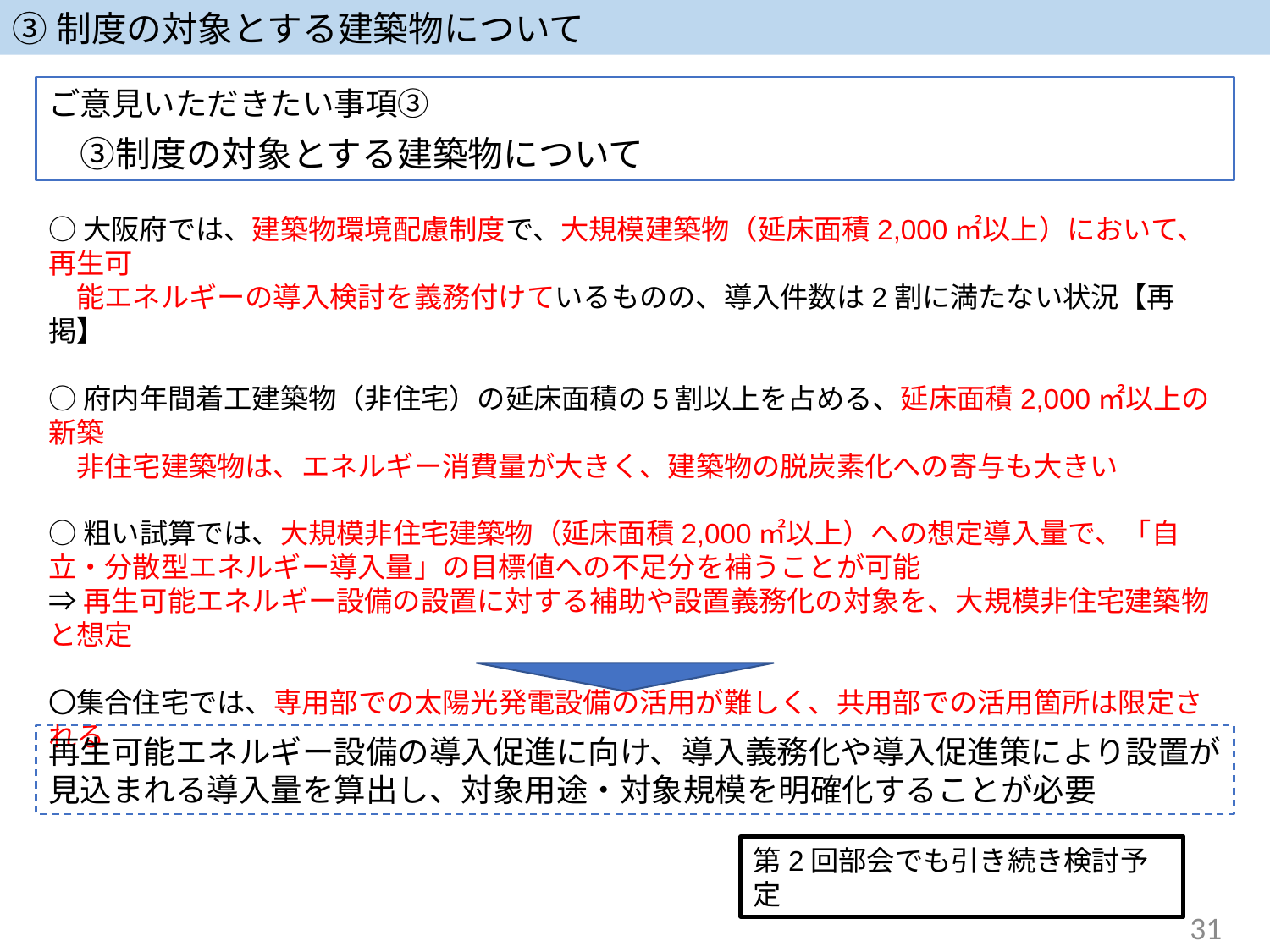

③制度の対象とする建築物について
ご意見いただきたい事項③
　③制度の対象とする建築物について
○大阪府では、建築物環境配慮制度で、大規模建築物（延床面積2,000㎡以上）において、再生可
　能エネルギーの導入検討を義務付けているものの、導入件数は2割に満たない状況【再掲】

○府内年間着工建築物（非住宅）の延床面積の5割以上を占める、延床面積2,000㎡以上の新築
　非住宅建築物は、エネルギー消費量が大きく、建築物の脱炭素化への寄与も大きい

○粗い試算では、大規模非住宅建築物（延床面積2,000㎡以上）への想定導入量で、「自立・分散型エネルギー導入量」の目標値への不足分を補うことが可能
⇒再生可能エネルギー設備の設置に対する補助や設置義務化の対象を、大規模非住宅建築物と想定

〇集合住宅では、専用部での太陽光発電設備の活用が難しく、共用部での活用箇所は限定される

再生可能エネルギー設備の導入促進に向け、導入義務化や導入促進策により設置が見込まれる導入量を算出し、対象用途・対象規模を明確化することが必要
第2回部会でも引き続き検討予定
31